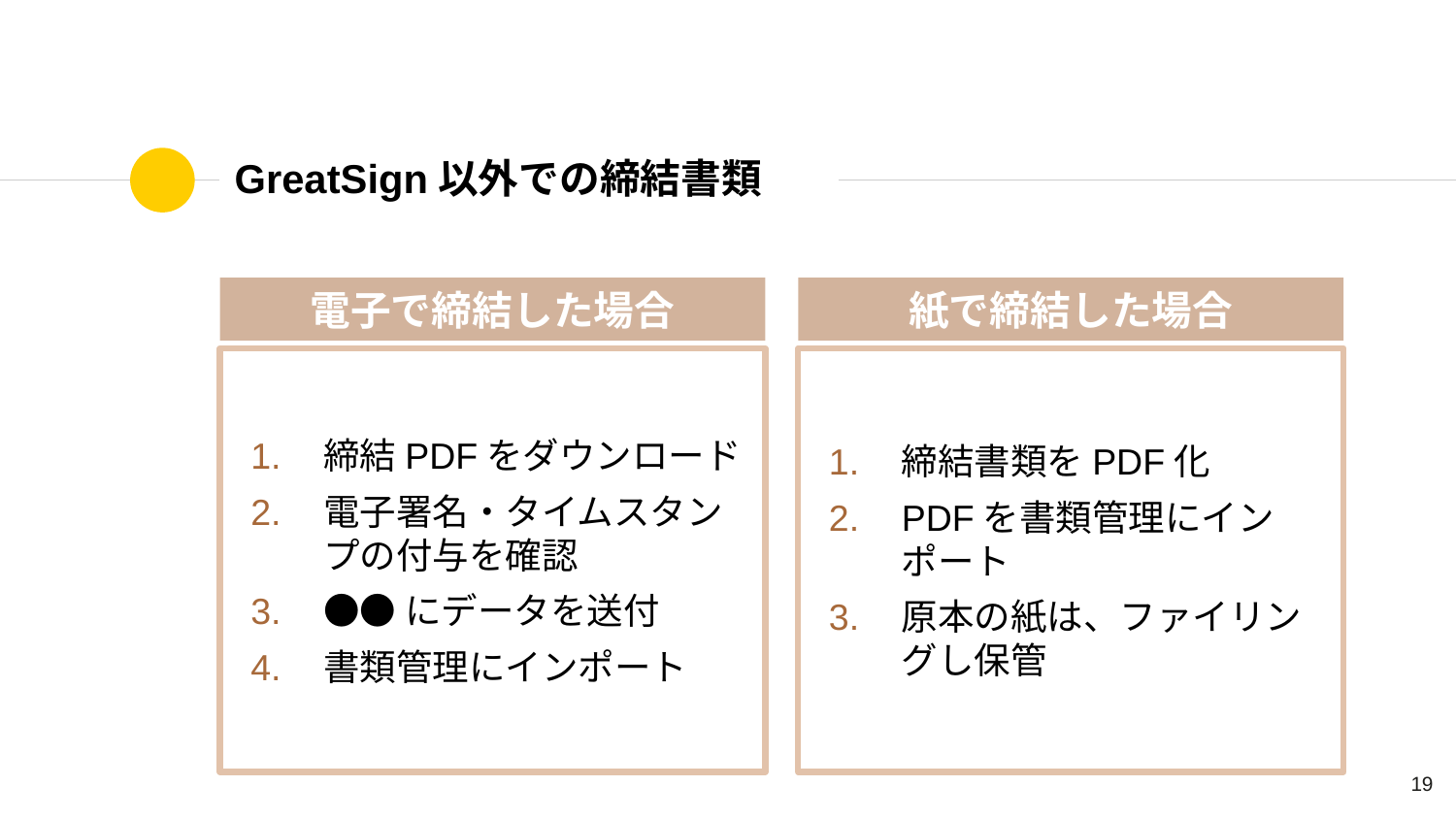

# GreatSign以外での締結書類
電子で締結した場合
紙で締結した場合
締結PDFをダウンロード
電子署名・タイムスタンプの付与を確認
●●にデータを送付
書類管理にインポート
締結書類をPDF化
PDFを書類管理にインポート
原本の紙は、ファイリングし保管
19